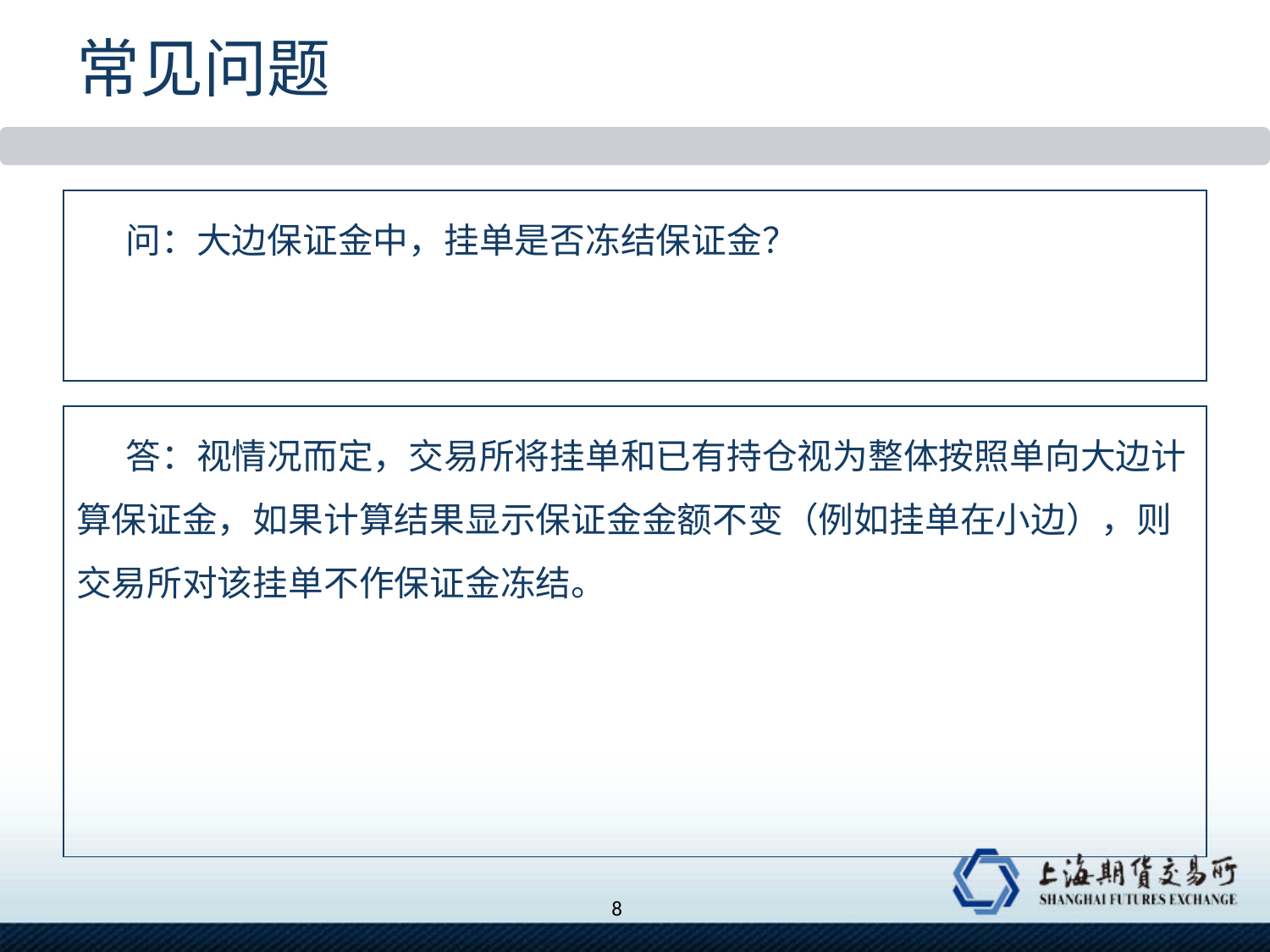

# 常见问题

问：大边保证金中，挂单是否冻结保证金？
答：视情况而定，交易所将挂单和已有持仓视为整体按照单向大边计算保证金，如果计算结果显示保证金金额不变（例如挂单在小边），则交易所对该挂单不作保证金冻结。
8